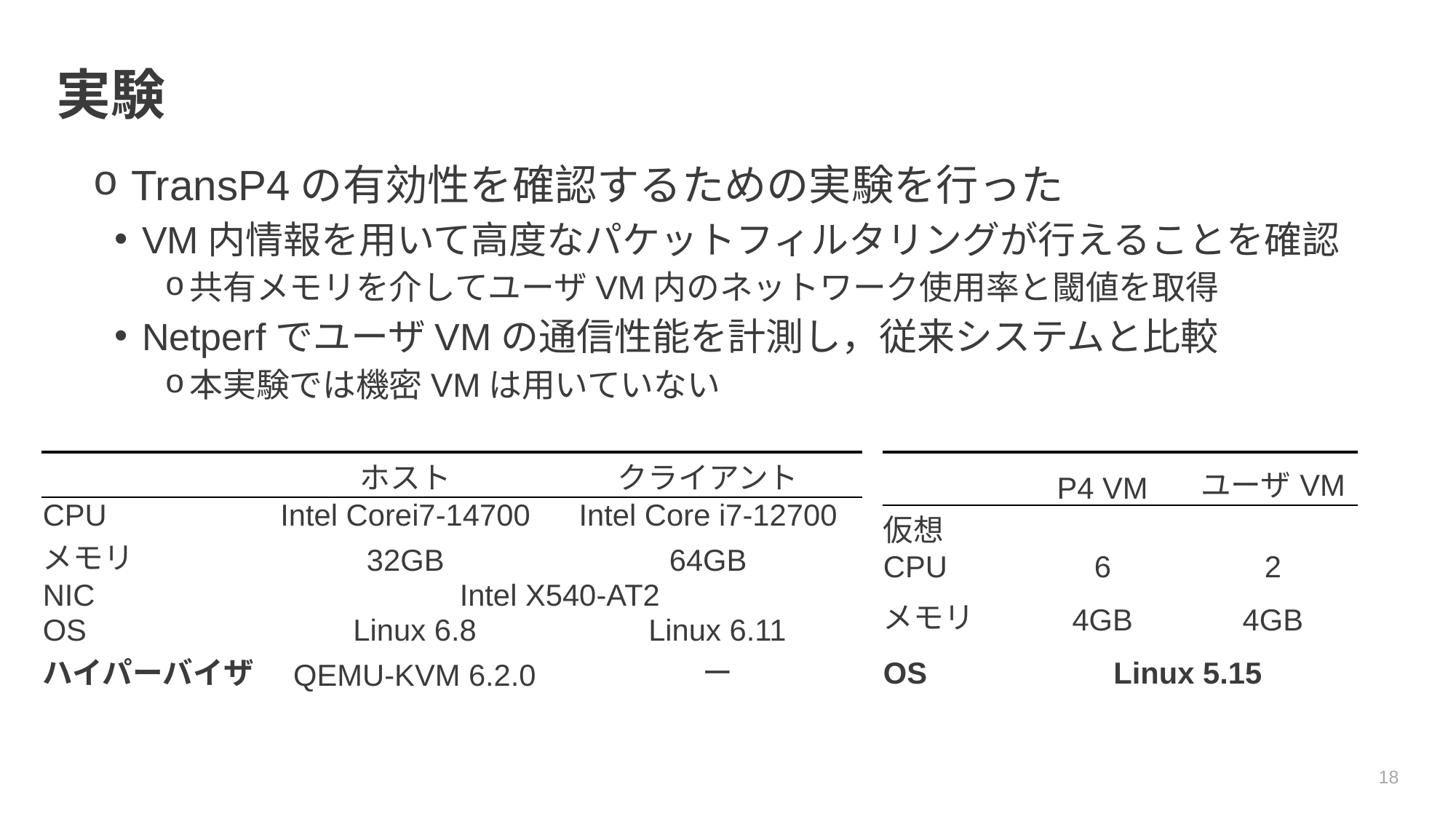

# 実験
TransP4の有効性を確認するための実験を行った
VM内情報を用いて高度なパケットフィルタリングが行えることを確認
共有メモリを介してユーザVM内のネットワーク使用率と閾値を取得
NetperfでユーザVMの通信性能を計測し，従来システムと比較
本実験では機密VMは用いていない
|  | ホスト | クライアント | クライアント |
| --- | --- | --- | --- |
| CPU | Intel Corei7-14700 | Intel Core i7-12700 | Intel Core i7-12700 |
| メモリ | 32GB | 64GB | 64GB |
| NIC | Intel X540-AT2 |  |  |
| OS | Linux 6.8 |  | Linux 6.11 |
| ハイパーバイザ | QEMU-KVM 6.2.0 |  | ー |
|  | P4 VM | ユーザVM |
| --- | --- | --- |
| 仮想CPU | 6 | 2 |
| メモリ | 4GB | 4GB |
| OS | Linux 5.15 |  |
18